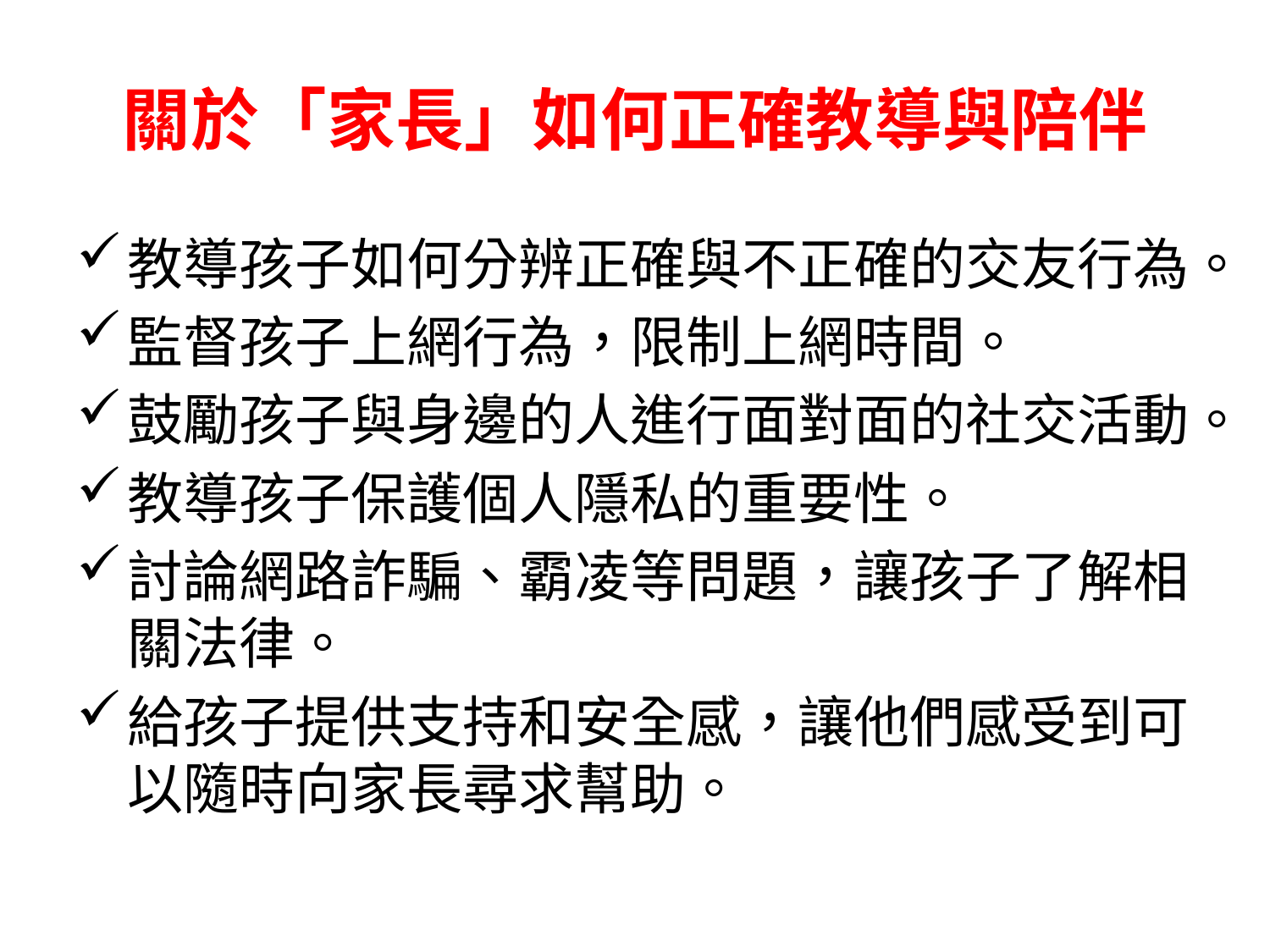

# 關於「家長」如何正確教導與陪伴
教導孩子如何分辨正確與不正確的交友行為。
監督孩子上網行為，限制上網時間。
鼓勵孩子與身邊的人進行面對面的社交活動。
教導孩子保護個人隱私的重要性。
討論網路詐騙、霸凌等問題，讓孩子了解相關法律。
給孩子提供支持和安全感，讓他們感受到可以隨時向家長尋求幫助。